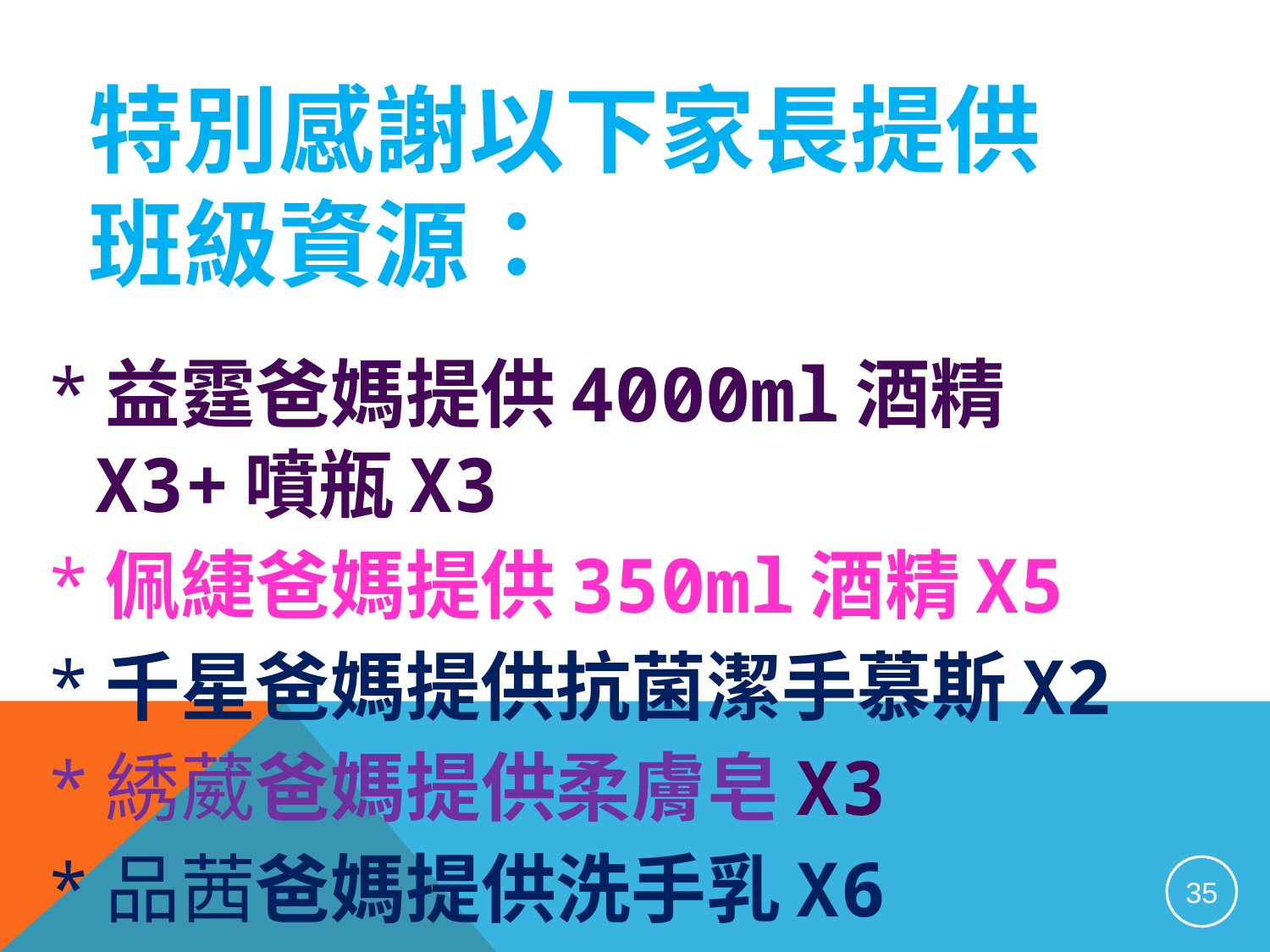

# 特別感謝以下家長提供 班級資源：
*益霆爸媽提供4000ml酒精X3+噴瓶X3
*佩緁爸媽提供350ml酒精X5
*千星爸媽提供抗菌潔手慕斯X2
*綉葳爸媽提供柔膚皂X3
*品茜爸媽提供洗手乳X6

35